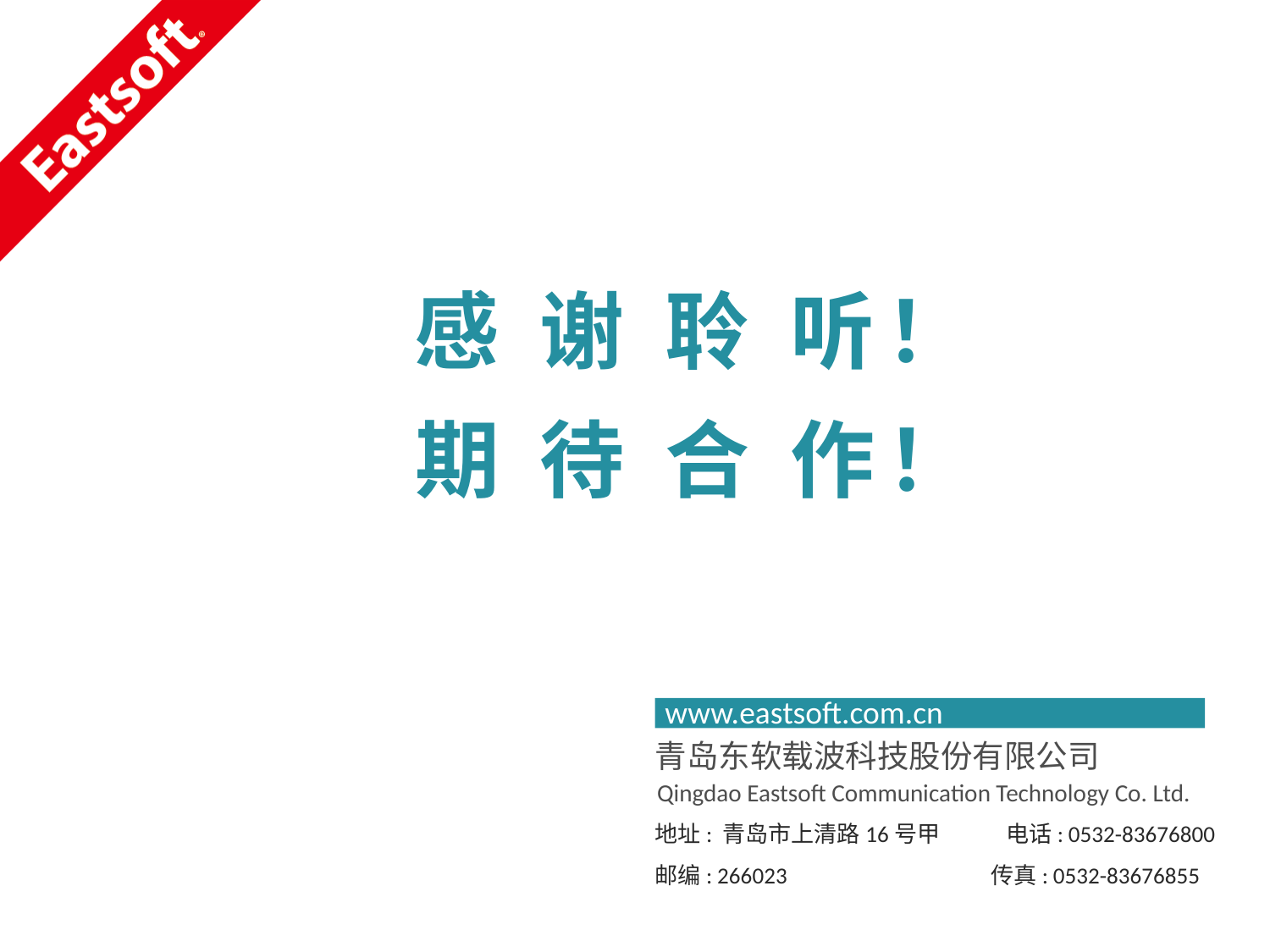

感 谢 聆 听！
期 待 合 作！
www.eastsoft.com.cn

青岛东软载波科技股份有限公司
Qingdao Eastsoft Communication Technology Co. Ltd.
地址: 青岛市上清路16号甲             电话: 0532-83676800
邮编: 266023                                       传真: 0532-83676855